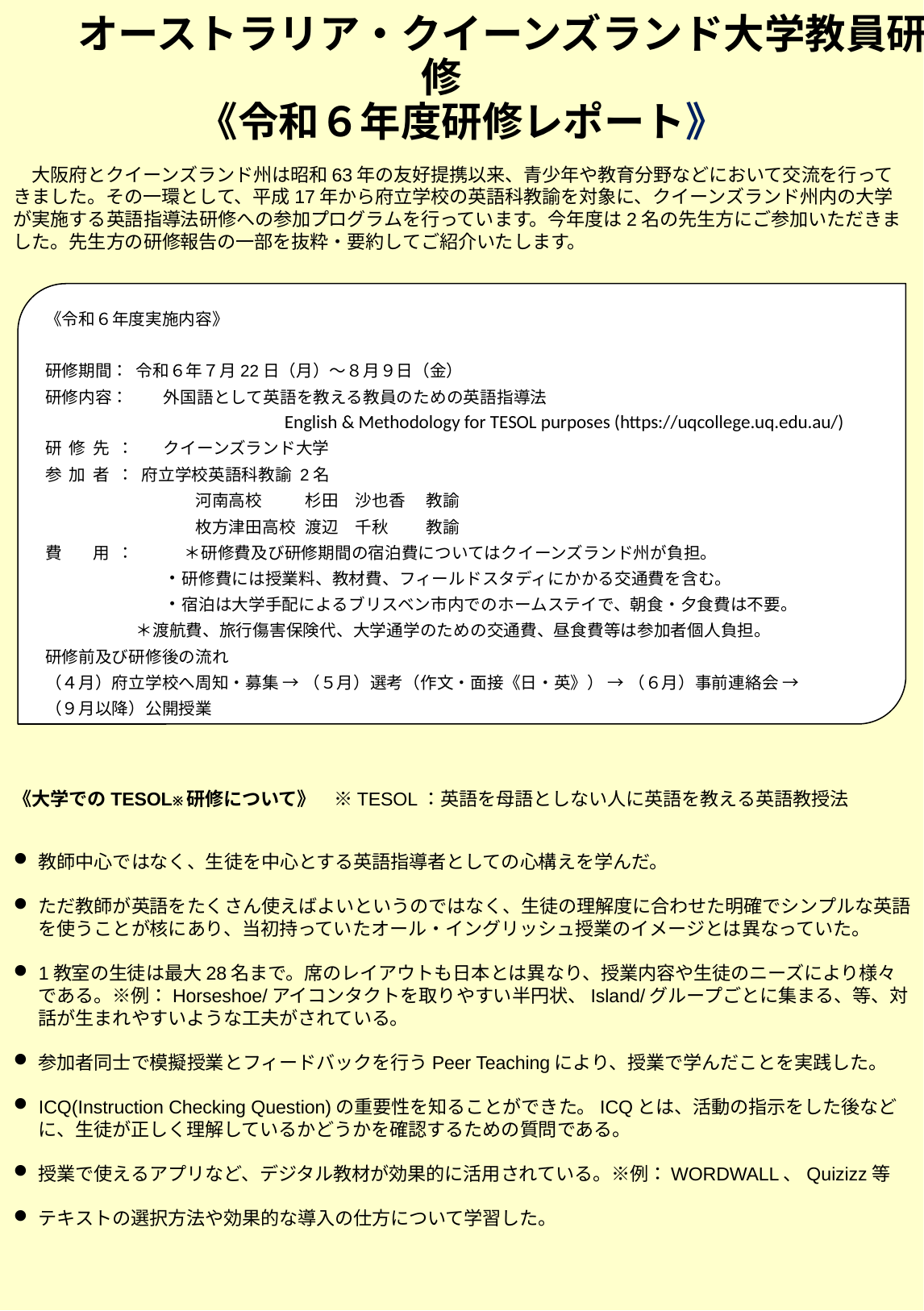

# オーストラリア・クイーンズランド大学教員研修　 《令和６年度研修レポート》
　大阪府とクイーンズランド州は昭和63年の友好提携以来、青少年や教育分野などにおいて交流を行ってきました。その一環として、平成17年から府立学校の英語科教諭を対象に、クイーンズランド州内の大学が実施する英語指導法研修への参加プログラムを行っています。今年度は2名の先生方にご参加いただきました。先生方の研修報告の一部を抜粋・要約してご紹介いたします。
《令和６年度実施内容》

研修期間：	令和６年７月22日（月）～８月９日（金）
研修内容：	外国語として英語を教える教員のための英語指導法
		English & Methodology for TESOL purposes (https://uqcollege.uq.edu.au/)
研修先：	クイーンズランド大学
参加者：府立学校英語科教諭 2名
　　　　　　　　　河南高校	杉田　沙也香	教諭
　　　　　　　　　枚方津田高校	渡辺　千秋　	教諭
費　用：	＊研修費及び研修期間の宿泊費についてはクイーンズランド州が負担。
	・研修費には授業料、教材費、フィールドスタディにかかる交通費を含む。
	・宿泊は大学手配によるブリスベン市内でのホームステイで、朝食・夕食費は不要。
               	＊渡航費、旅行傷害保険代、大学通学のための交通費、昼食費等は参加者個人負担。
研修前及び研修後の流れ
（４月）府立学校へ周知・募集 → （５月）選考（作文・面接《日・英》） → （６月）事前連絡会 →
（９月以降）公開授業

《大学でのTESOL※研修について》　※TESOL：英語を母語としない人に英語を教える英語教授法

教師中心ではなく、生徒を中心とする英語指導者としての心構えを学んだ。

ただ教師が英語をたくさん使えばよいというのではなく、生徒の理解度に合わせた明確でシンプルな英語を使うことが核にあり、当初持っていたオール・イングリッシュ授業のイメージとは異なっていた。

1教室の生徒は最大28名まで。席のレイアウトも日本とは異なり、授業内容や生徒のニーズにより様々である。※例：Horseshoe/アイコンタクトを取りやすい半円状、Island/グループごとに集まる、等、対話が生まれやすいような工夫がされている。

参加者同士で模擬授業とフィードバックを行うPeer Teachingにより、授業で学んだことを実践した。

ICQ(Instruction Checking Question)の重要性を知ることができた。ICQとは、活動の指示をした後などに、生徒が正しく理解しているかどうかを確認するための質問である。

授業で使えるアプリなど、デジタル教材が効果的に活用されている。※例：WORDWALL、Quizizz等

テキストの選択方法や効果的な導入の仕方について学習した。